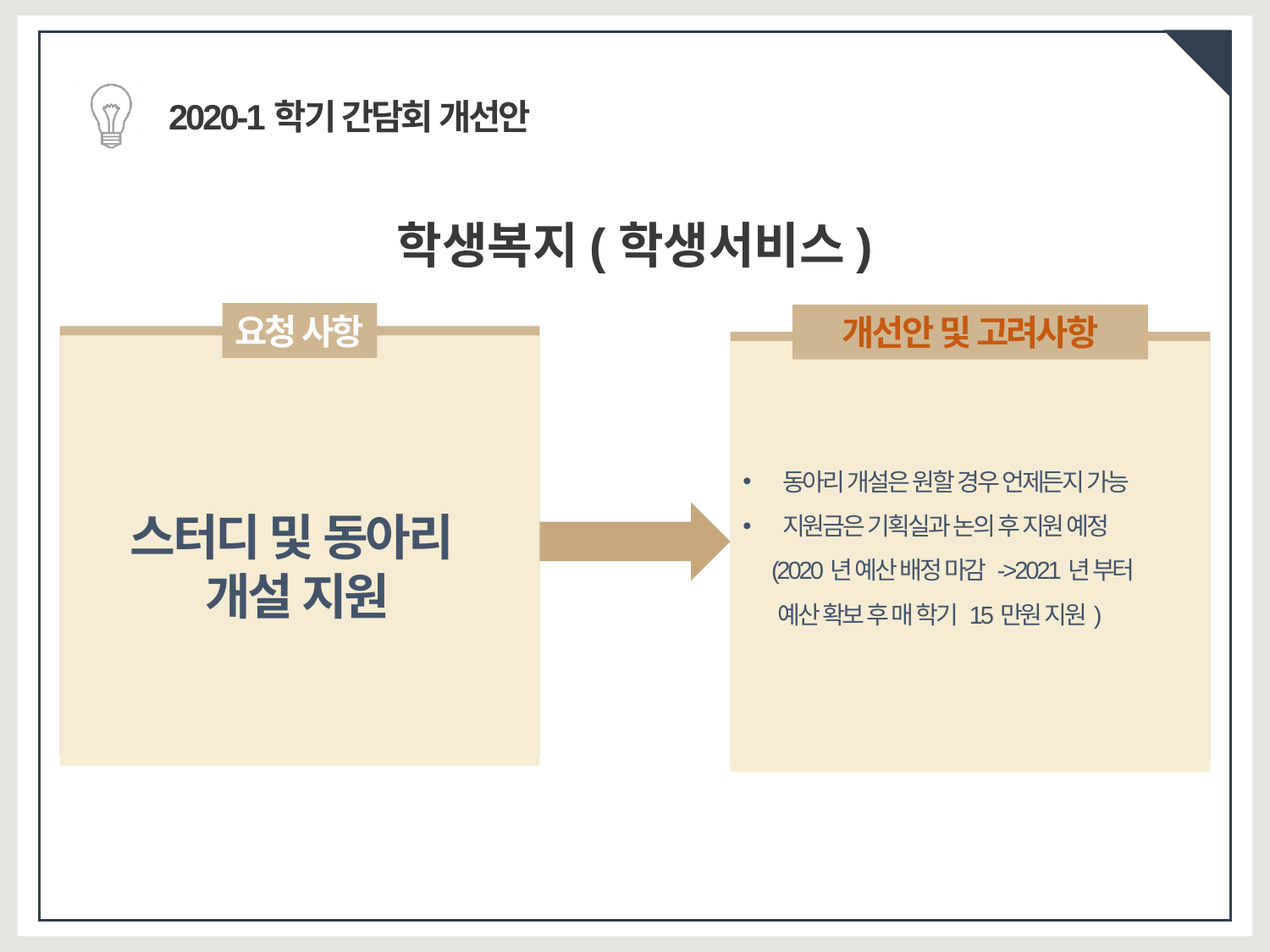

2020-1학기 간담회 개선안
학생복지(학생서비스)
요청 사항
개선안 및 고려사항

동아리 개설은 원할 경우 언제든지 가능
지원금은 기획실과 논의 후 지원 예정
      (2020년 예산 배정 마감 ->2021년 부터
      예산 확보 후 매 학기 15만원 지원)
스터디 및 동아리
개설 지원